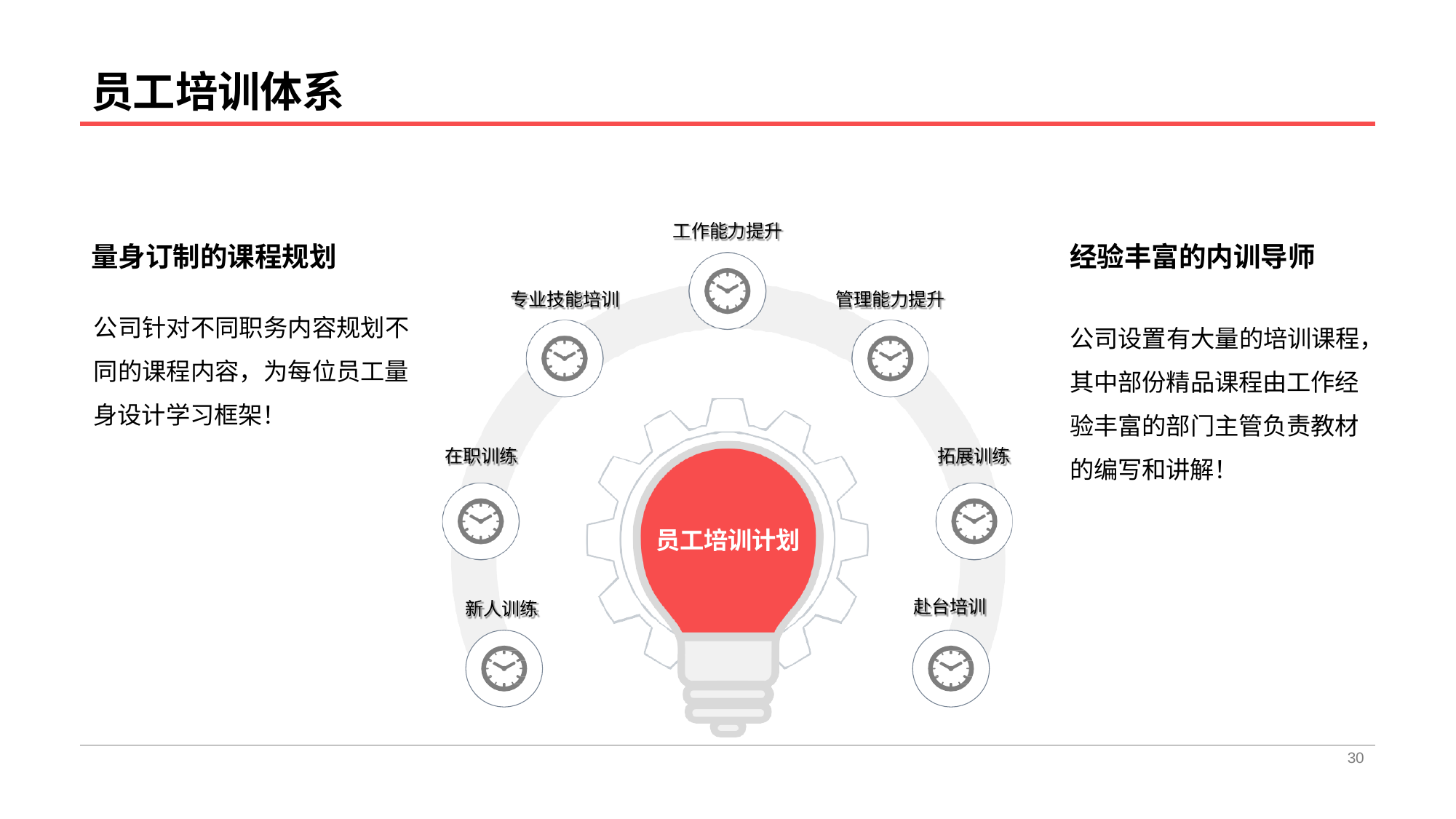

# 员工培训体系

工作能力提升
量身订制的课程规划
经验丰富的内训导师

专业技能培训
管理能力提升
公司针对不同职务内容规划不 同的课程内容，为每位员工量 身设计学习框架！
公司设置有大量的培训课程， 其中部份精品课程由工作经 验丰富的部门主管负责教材 的编写和讲解！

在职训练
拓展训练
员工培训计划

赴台培训
新人训练

30